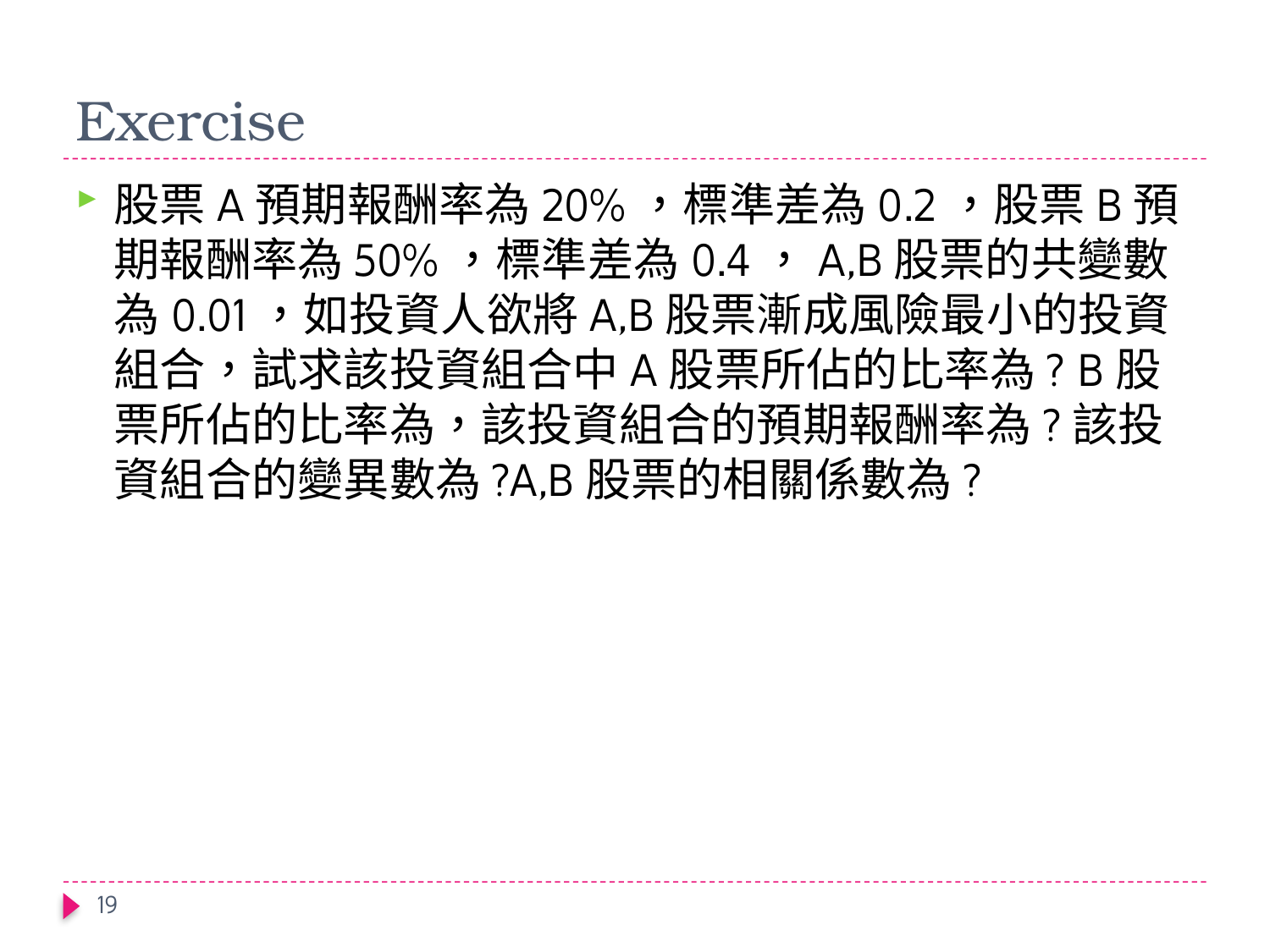

# Exercise
股票A預期報酬率為20%，標準差為0.2，股票B預期報酬率為50%，標準差為0.4，A,B股票的共變數為0.01，如投資人欲將A,B股票漸成風險最小的投資組合，試求該投資組合中A股票所佔的比率為? B股票所佔的比率為，該投資組合的預期報酬率為?該投資組合的變異數為?A,B股票的相關係數為?
19